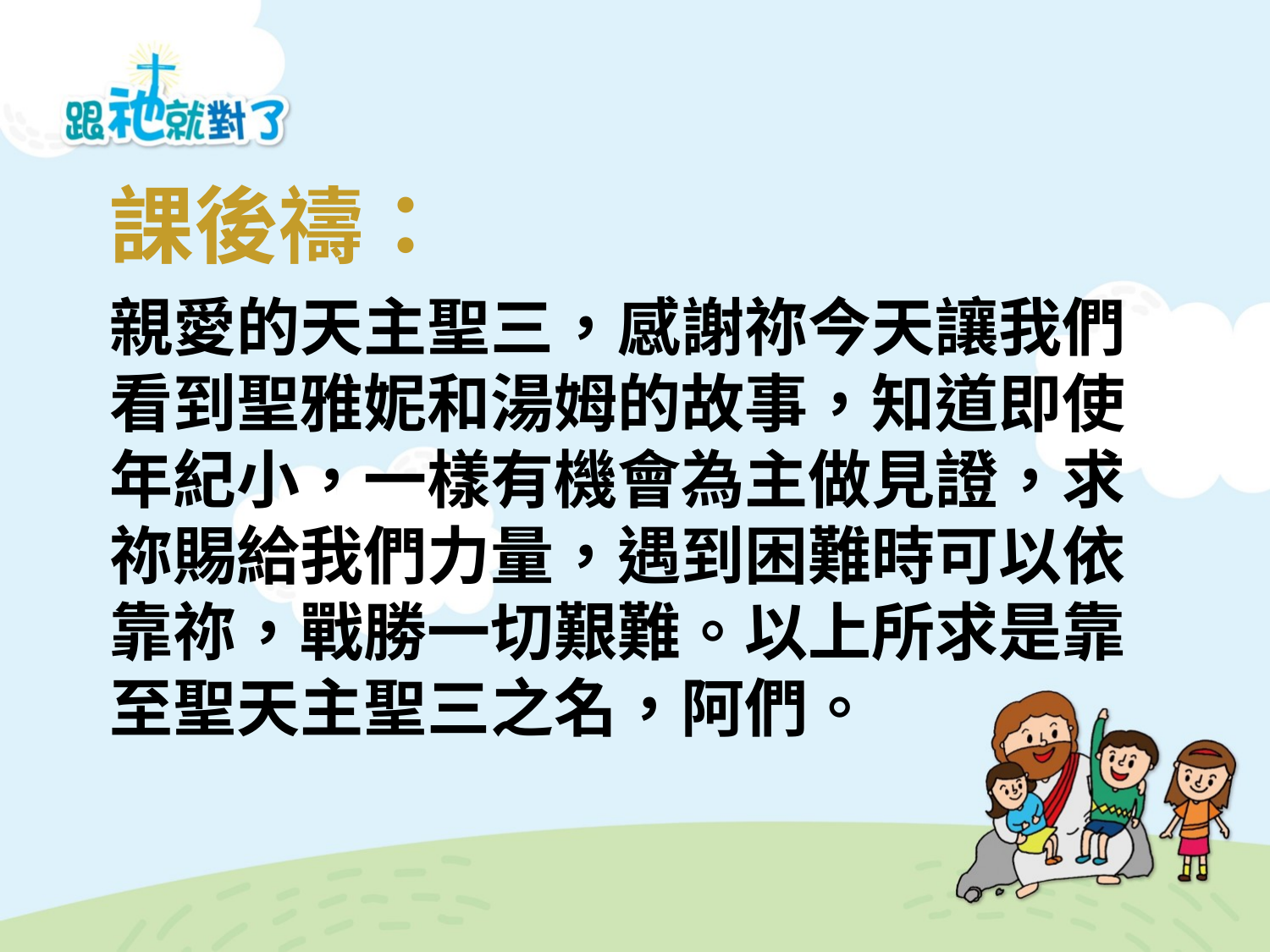

課後禱：
親愛的天主聖三，感謝祢今天讓我們看到聖雅妮和湯姆的故事，知道即使年紀小，一樣有機會為主做見證，求祢賜給我們力量，遇到困難時可以依靠祢，戰勝一切艱難。以上所求是靠至聖天主聖三之名，阿們。